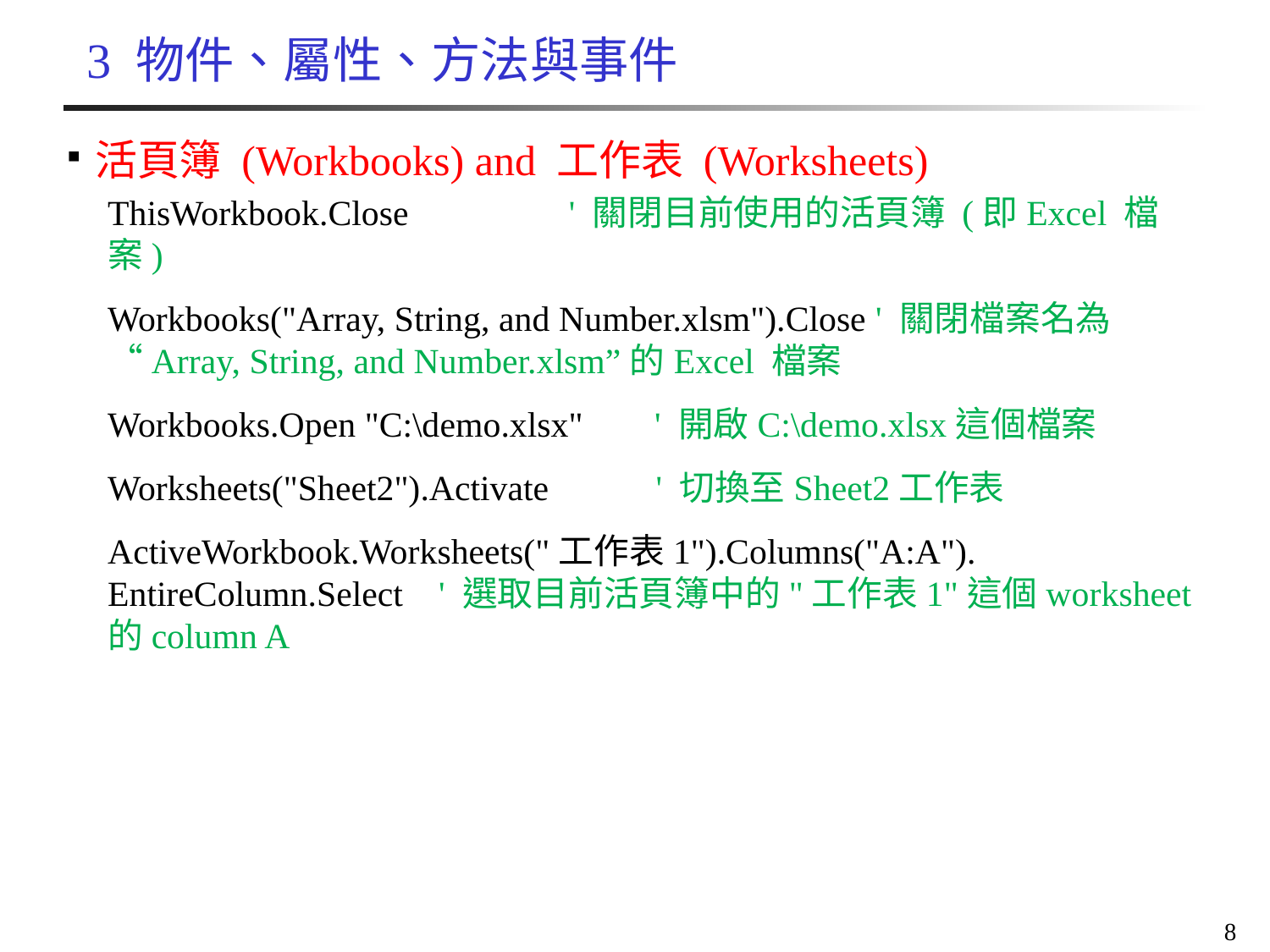

# 3 物件、屬性、方法與事件
活頁簿 (Workbooks) and 工作表 (Worksheets)
ThisWorkbook.Close                  ' 關閉目前使用的活頁簿 (即Excel 檔案)
Workbooks("Array, String, and Number.xlsm").Close ' 關閉檔案名為 “Array, String, and Number.xlsm”的Excel 檔案
Workbooks.Open "C:\demo.xlsx"        ' 開啟C:\demo.xlsx這個檔案
Worksheets("Sheet2").Activate            ' 切換至Sheet2工作表
ActiveWorkbook.Worksheets("工作表1").Columns("A:A"). EntireColumn.Select    ' 選取目前活頁簿中的"工作表1"這個worksheet的column A

8